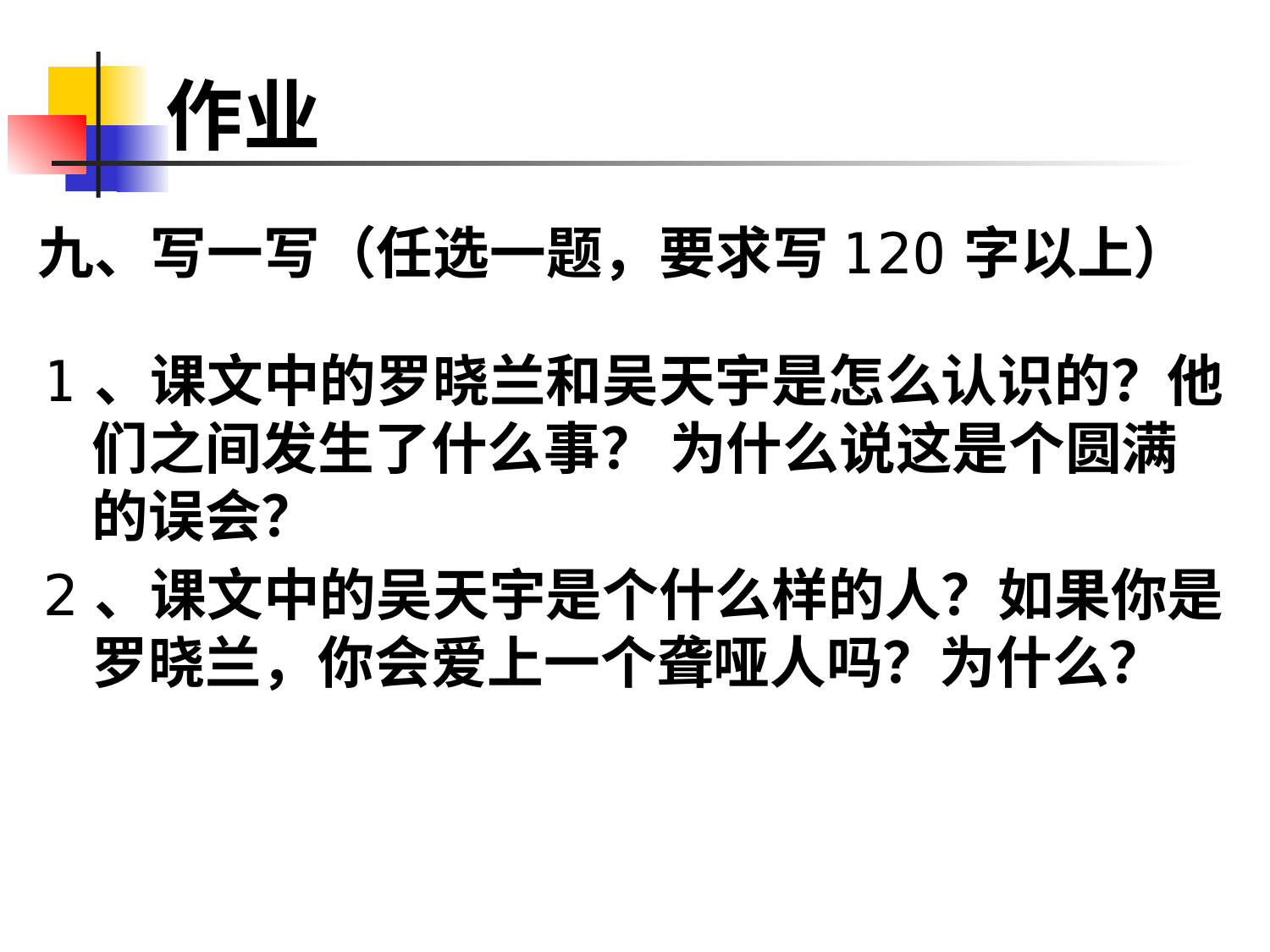

# 作业
九、写一写（任选一题，要求写120字以上）
1、课文中的罗晓兰和吴天宇是怎么认识的？他们之间发生了什么事？ 为什么说这是个圆满的误会？
2、课文中的吴天宇是个什么样的人？如果你是罗晓兰，你会爱上一个聋哑人吗？为什么？